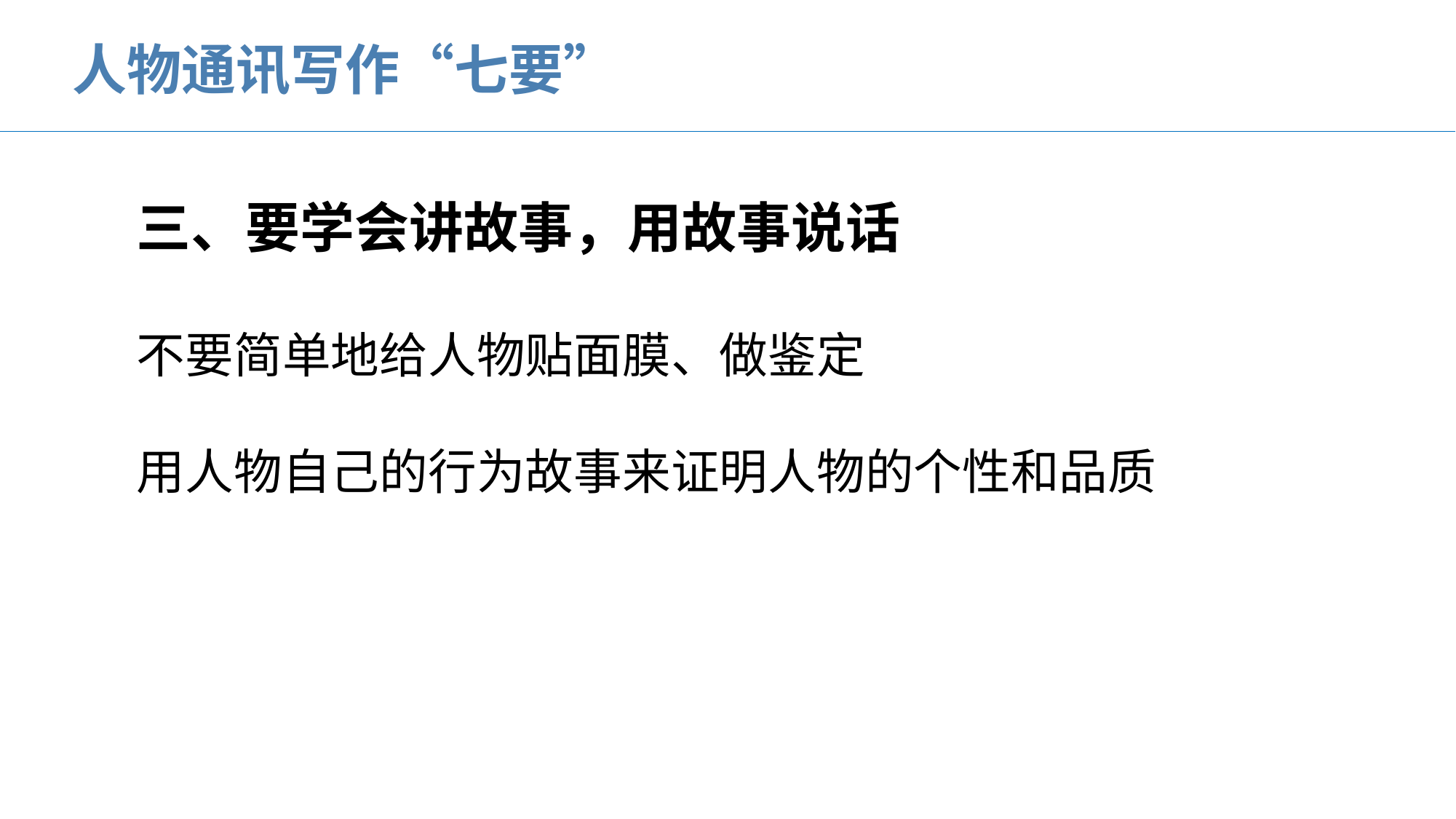

人物通讯写作“七要”
三、要学会讲故事，用故事说话

不要简单地给人物贴面膜、做鉴定

用人物自己的行为故事来证明人物的个性和品质